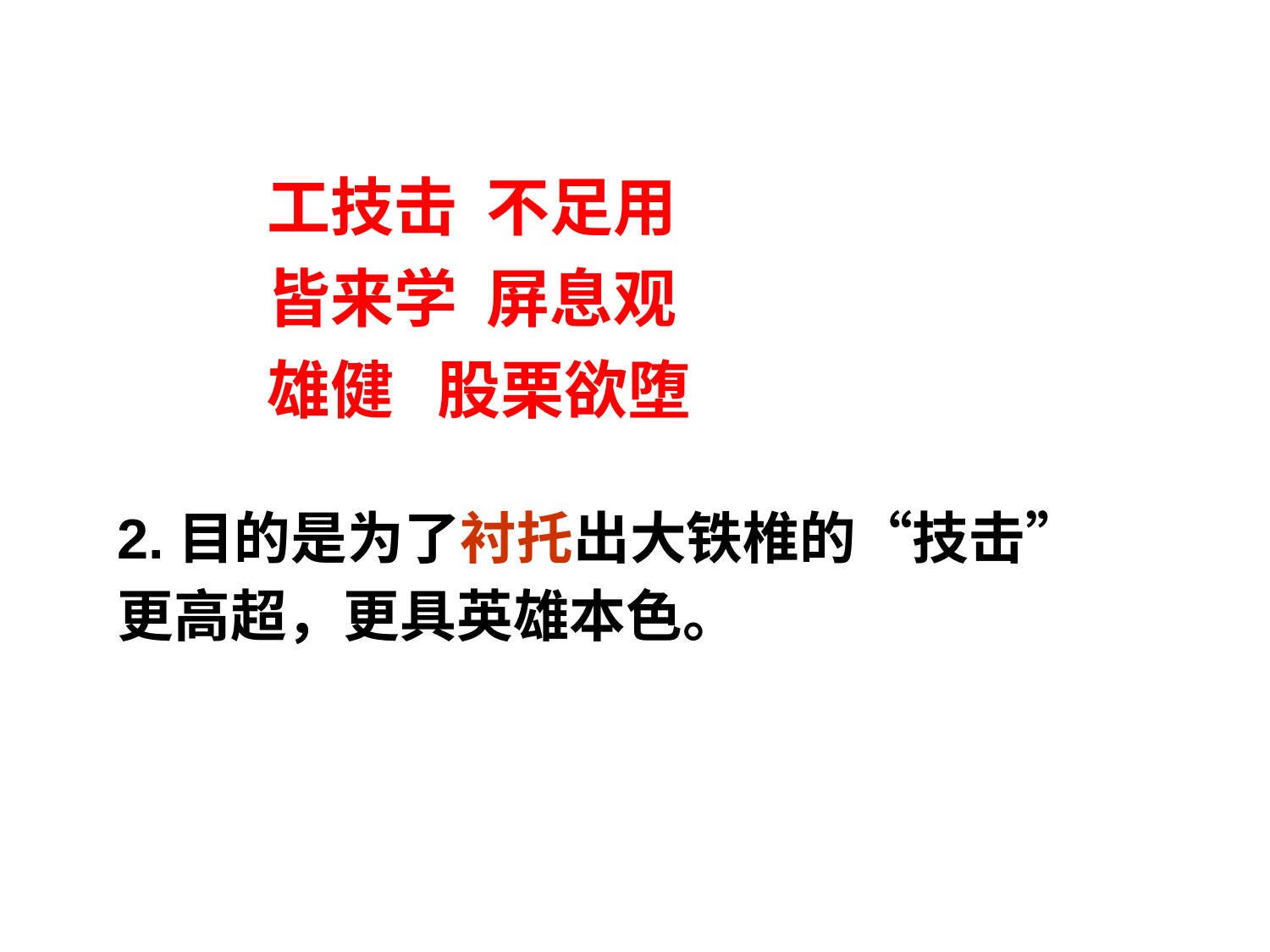

工技击  不足用
皆来学  屏息观
雄健   股栗欲堕

2.目的是为了衬托出大铁椎的“技击”更高超，更具英雄本色。